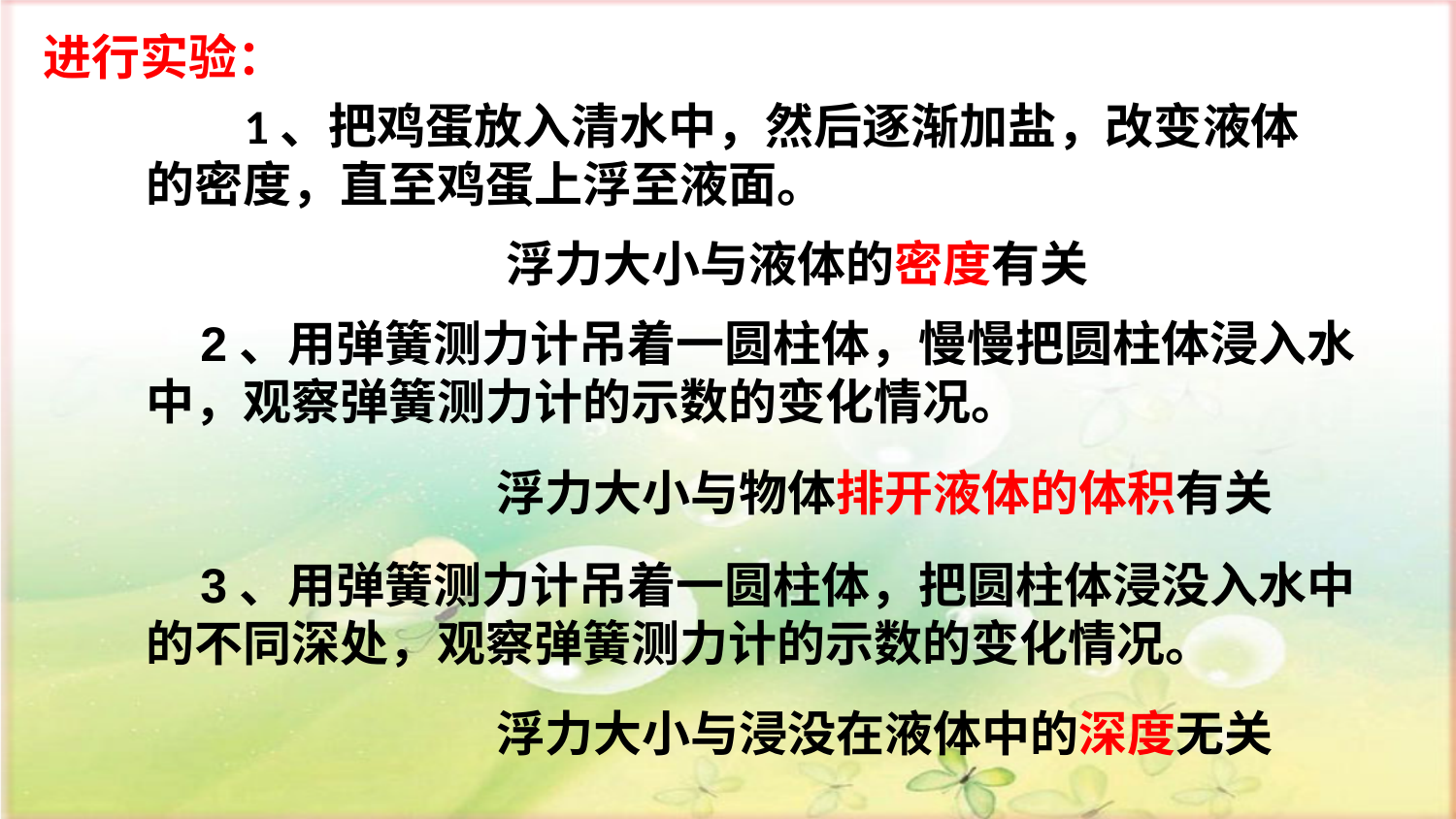

进行实验：
         1、把鸡蛋放入清水中，然后逐渐加盐，改变液体的密度，直至鸡蛋上浮至液面。
浮力大小与液体的密度有关
    2、用弹簧测力计吊着一圆柱体，慢慢把圆柱体浸入水中，观察弹簧测力计的示数的变化情况。
浮力大小与物体排开液体的体积有关
    3、用弹簧测力计吊着一圆柱体，把圆柱体浸没入水中的不同深处，观察弹簧测力计的示数的变化情况。
浮力大小与浸没在液体中的深度无关